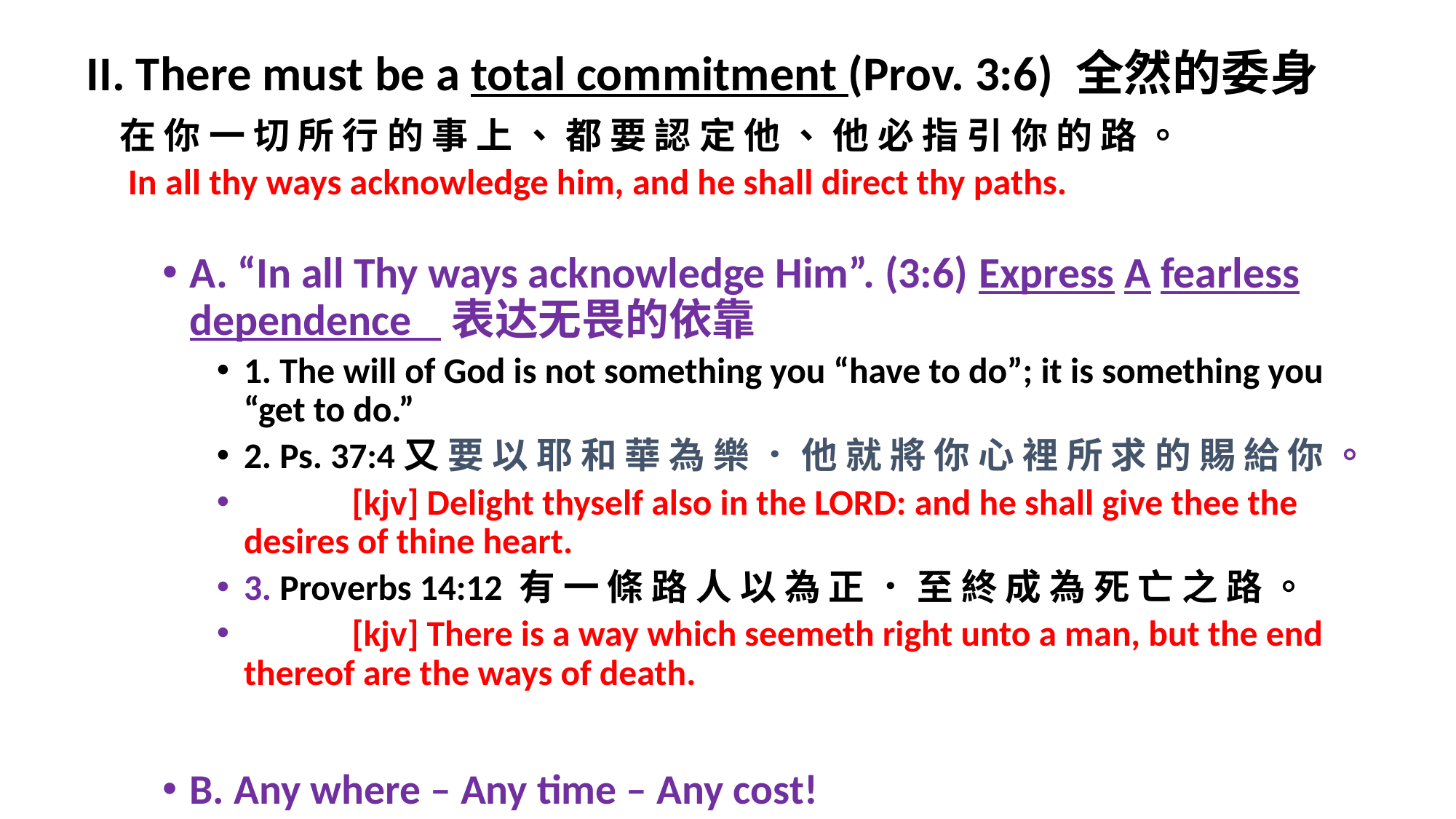

# II. There must be a total commitment (Prov. 3:6) 全然的委身 在 你 一 切 所 行 的 事 上 、 都 要 認 定 他 、 他 必 指 引 你 的 路 。 In all thy ways acknowledge him, and he shall direct thy paths.
A. “In all Thy ways acknowledge Him”. (3:6) Express A fearless dependence   表达无畏的依靠
1. The will of God is not something you “have to do”; it is something you “get to do.”
2. Ps. 37:4又 要 以 耶 和 華 為 樂 ． 他 就 將 你 心 裡 所 求 的 賜 給 你 。
   	[kjv] Delight thyself also in the LORD: and he shall give thee the desires of thine heart.
3. Proverbs 14:12 有 一 條 路 人 以 為 正 ． 至 終 成 為 死 亡 之 路 。
   	[kjv] There is a way which seemeth right unto a man, but the end thereof are the ways of death.

B. Any where – Any time – Any cost!